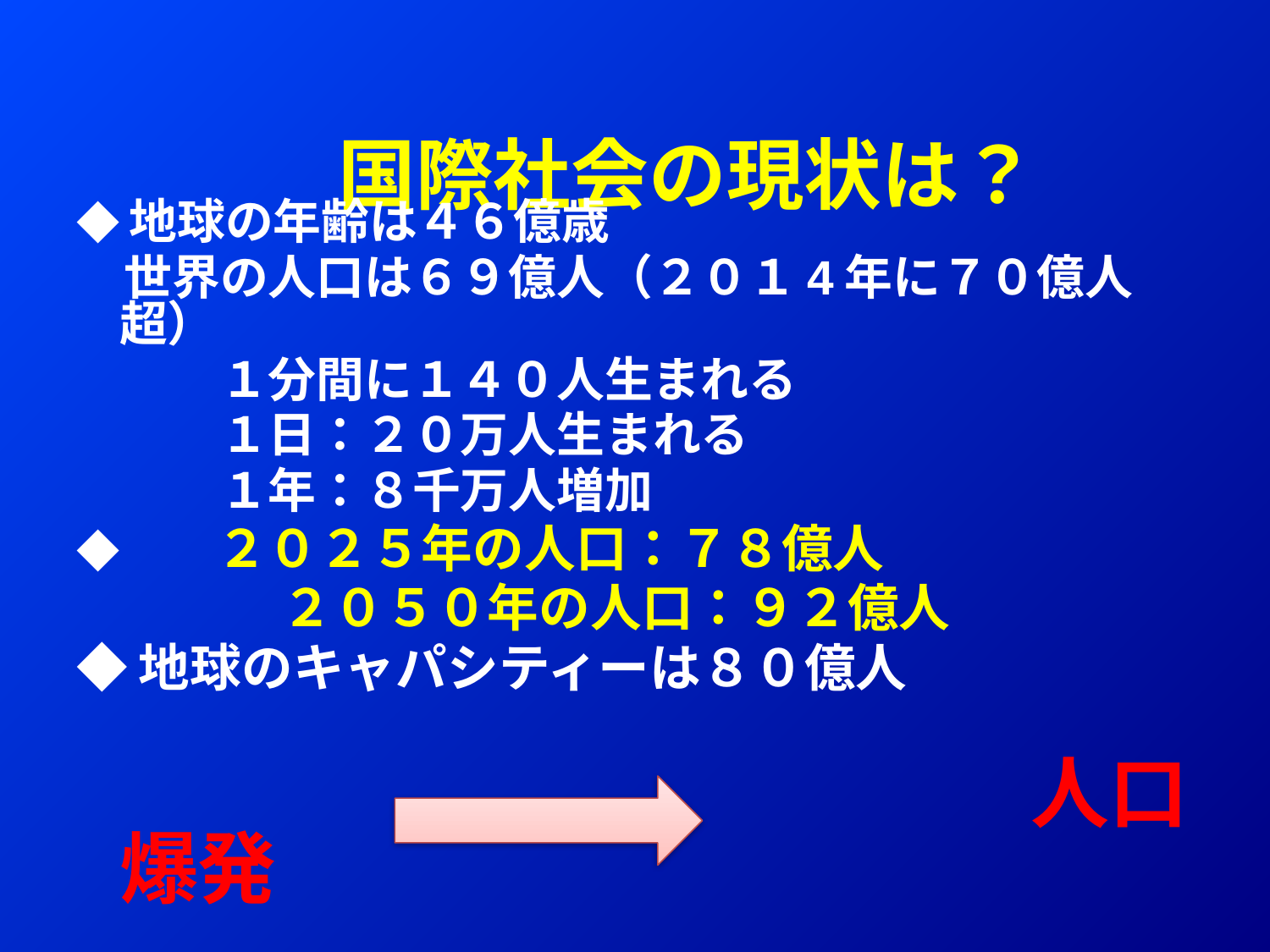

国際社会の現状は？
◆地球の年齢は４６億歳
　世界の人口は６９億人（２０１4年に７０億人超）
　　　１分間に１４０人生まれる
　　　１日：２０万人生まれる
　　　１年：８千万人増加
◆　　２０２５年の人口：７８億人
　　　　２０５０年の人口：９２億人
◆地球のキャパシティーは８０億人

　　　　　　　　　　　　　　　　　　　　　　人口爆発